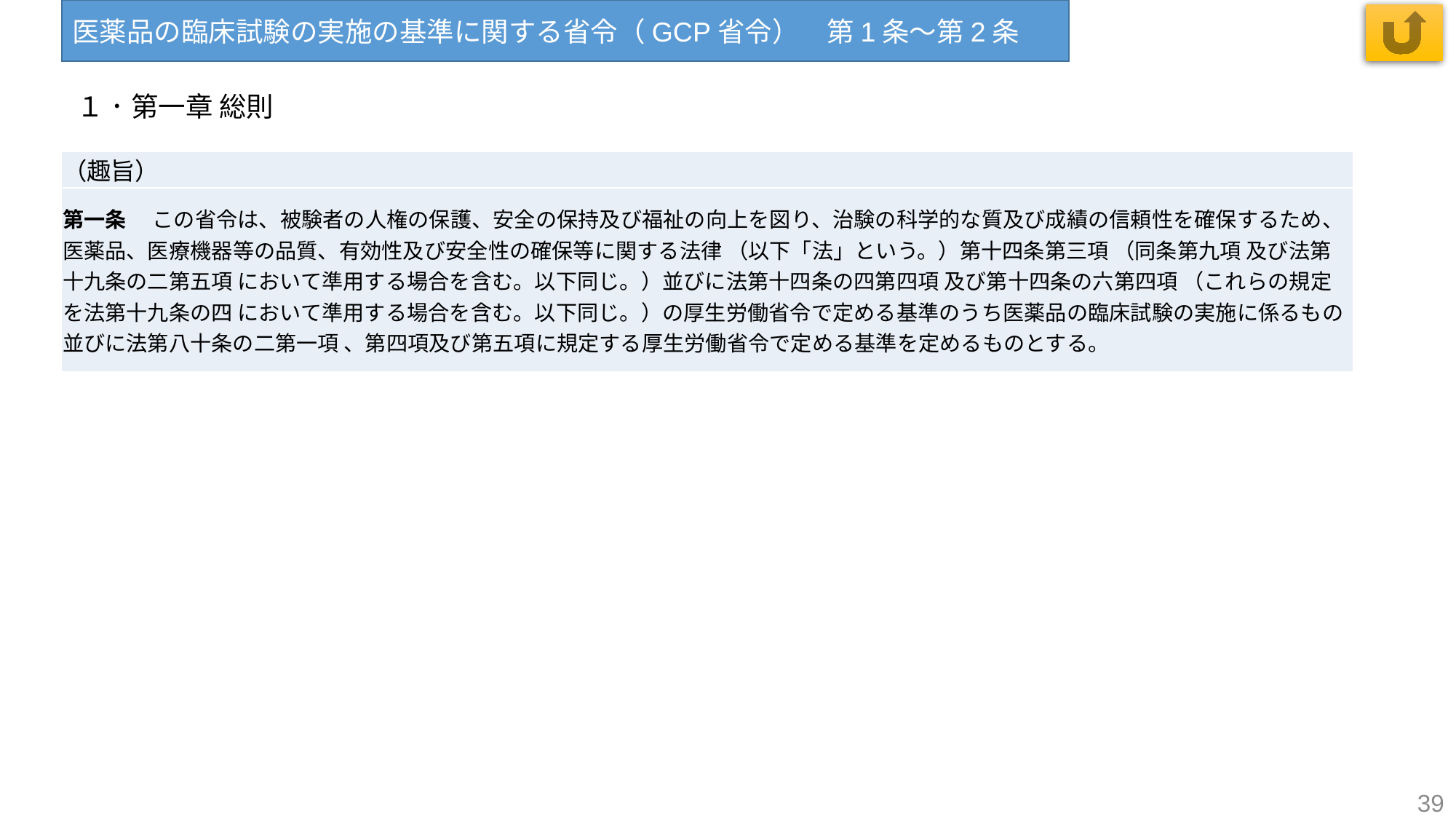

医薬品の臨床試験の実施の基準に関する省令（GCP省令）　第1条～第2条

１．第一章 総則
| （趣旨） |
| --- |
| 第一条 　この省令は、被験者の人権の保護、安全の保持及び福祉の向上を図り、治験の科学的な質及び成績の信頼性を確保するため、医薬品、医療機器等の品質、有効性及び安全性の確保等に関する法律 （以下「法」という。）第十四条第三項 （同条第九項 及び法第十九条の二第五項 において準用する場合を含む。以下同じ。）並びに法第十四条の四第四項 及び第十四条の六第四項 （これらの規定を法第十九条の四 において準用する場合を含む。以下同じ。）の厚生労働省令で定める基準のうち医薬品の臨床試験の実施に係るもの並びに法第八十条の二第一項 、第四項及び第五項に規定する厚生労働省令で定める基準を定めるものとする。 |